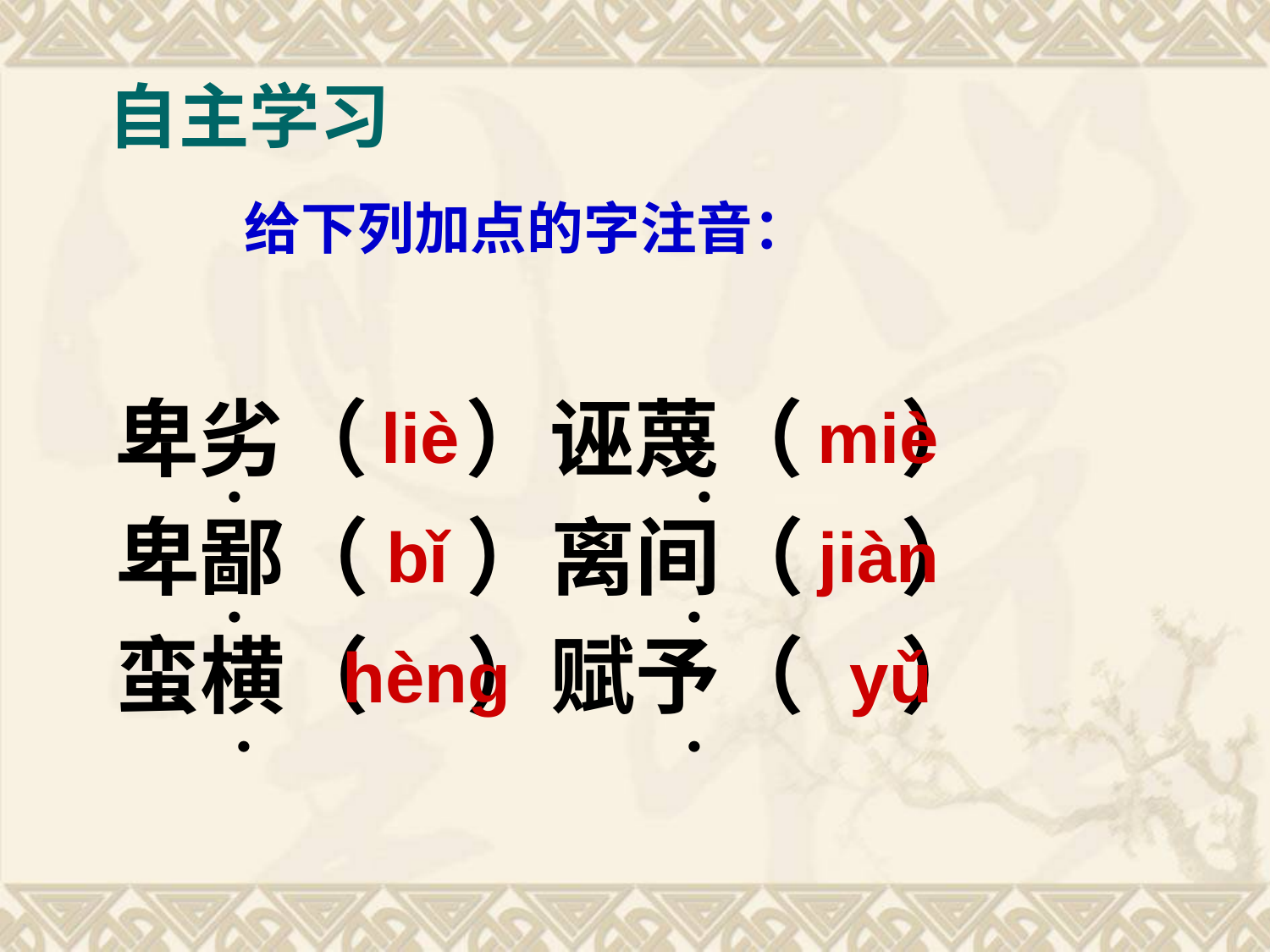

#
自主学习
               给下列加点的字注音：

   卑劣（     ）诬蔑（     ）
   卑鄙（     ）离间（     ）
   蛮横（     ）赋予（     ）
liè
 miè
．
．
 bǐ
jiàn
．
．
hèng
yǔ
．
．